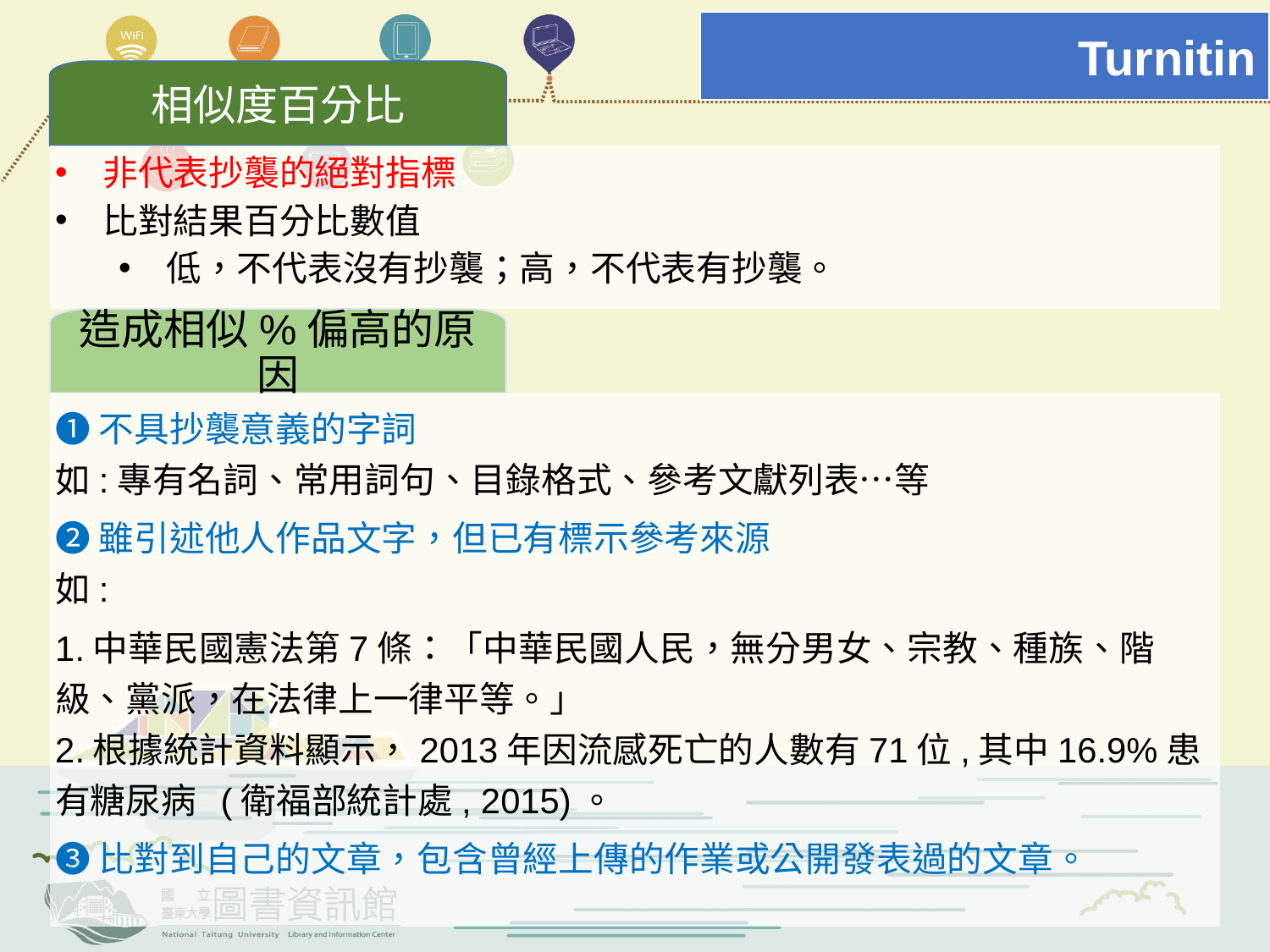

Turnitin
相似度百分比
非代表抄襲的絕對指標
比對結果百分比數值
低，不代表沒有抄襲；高，不代表有抄襲。
造成相似%偏高的原因
❶不具抄襲意義的字詞
如:專有名詞、常用詞句、目錄格式、參考文獻列表…等
❷雖引述他人作品文字，但已有標示參考來源
如:
1.中華民國憲法第7條：「中華民國人民，無分男女、宗教、種族、階級、黨派，在法律上一律平等。」
2.根據統計資料顯示，2013年因流感死亡的人數有71位,其中16.9%患有糖尿病  (衛福部統計處, 2015)。
❸比對到自己的文章，包含曾經上傳的作業或公開發表過的文章。